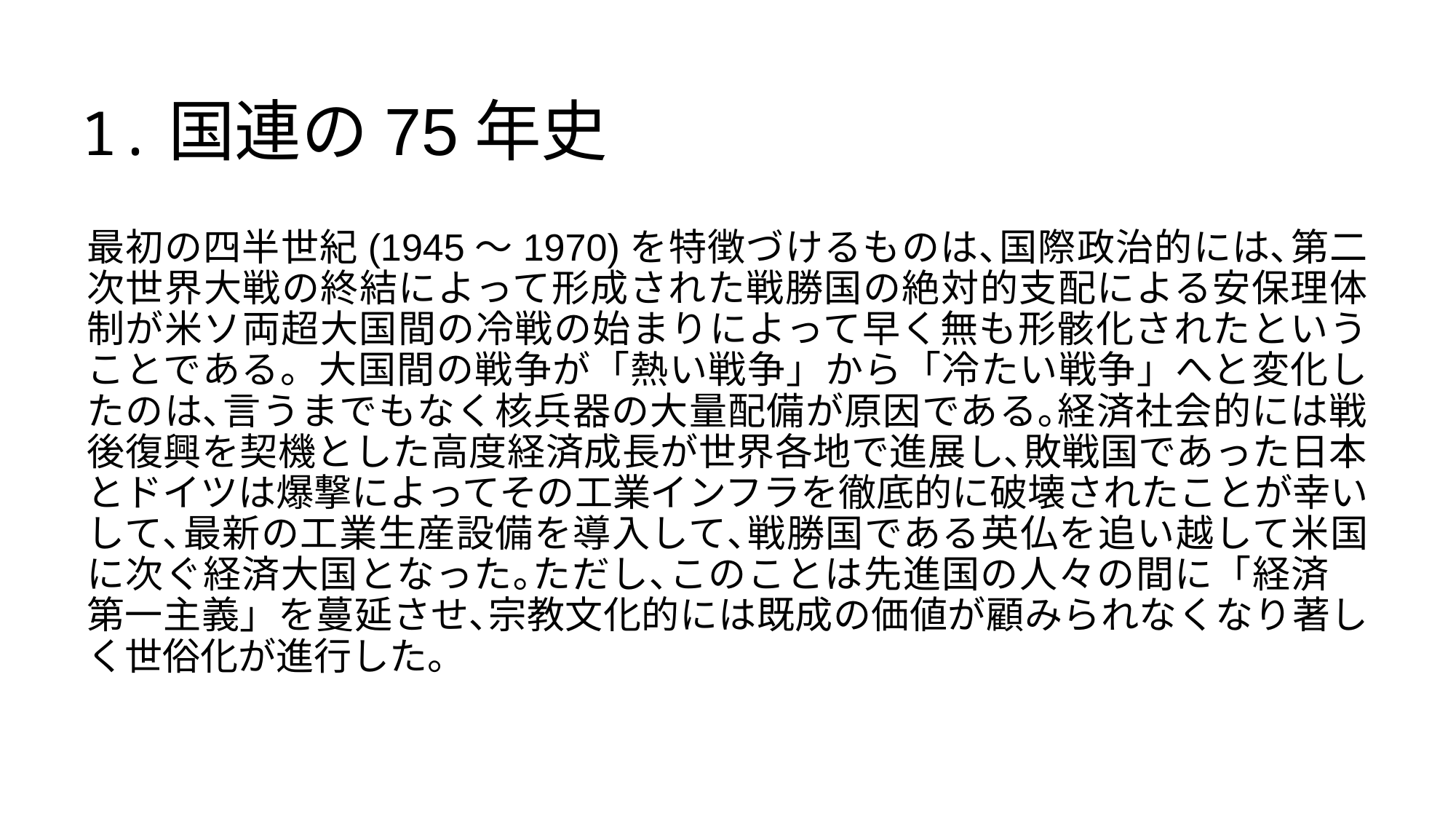

# 1.国連の75年史
最初の四半世紀(1945～1970)を特徴づけるものは､国際政治的には､第二次世界大戦の終結によって形成された戦勝国の絶対的支配による安保理体制が米ソ両超大国間の冷戦の始まりによって早く無も形骸化されたということである。大国間の戦争が「熱い戦争」から「冷たい戦争」へと変化したのは､言うまでもなく核兵器の大量配備が原因である｡経済社会的には戦後復興を契機とした高度経済成長が世界各地で進展し､敗戦国であった日本とドイツは爆撃によってその工業インフラを徹底的に破壊されたことが幸いして､最新の工業生産設備を導入して､戦勝国である英仏を追い越して米国に次ぐ経済大国となった｡ただし､このことは先進国の人々の間に「経済　第一主義」を蔓延させ､宗教文化的には既成の価値が顧みられなくなり著しく世俗化が進行した。